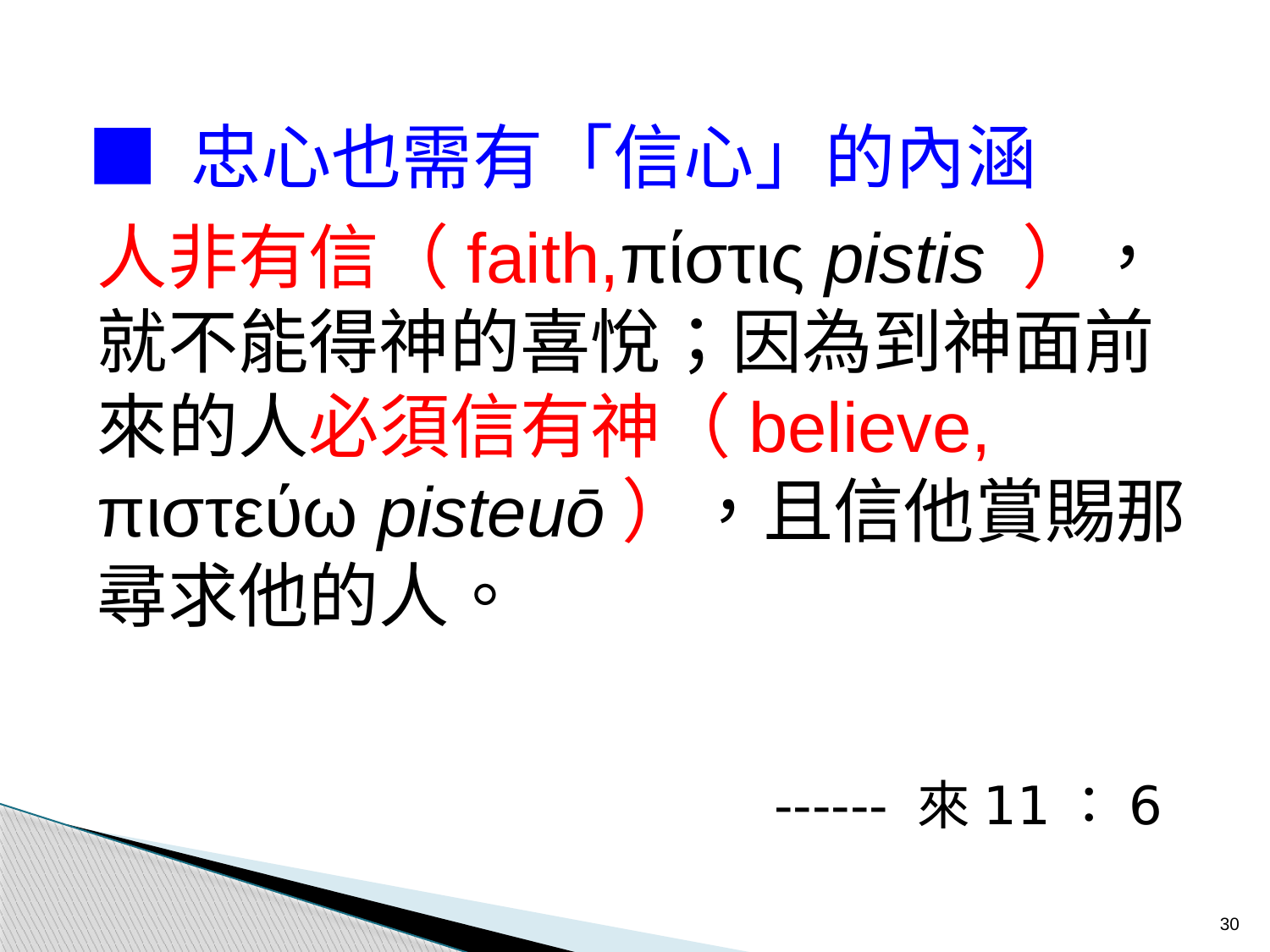

■ 忠心也需有「信心」的內涵
人非有信（faith,πίστις pistis ），就不能得神的喜悅；因為到神面前來的人必須信有神（believe, πιστεύω pisteuō），且信他賞賜那尋求他的人。
------ 來11：6
30